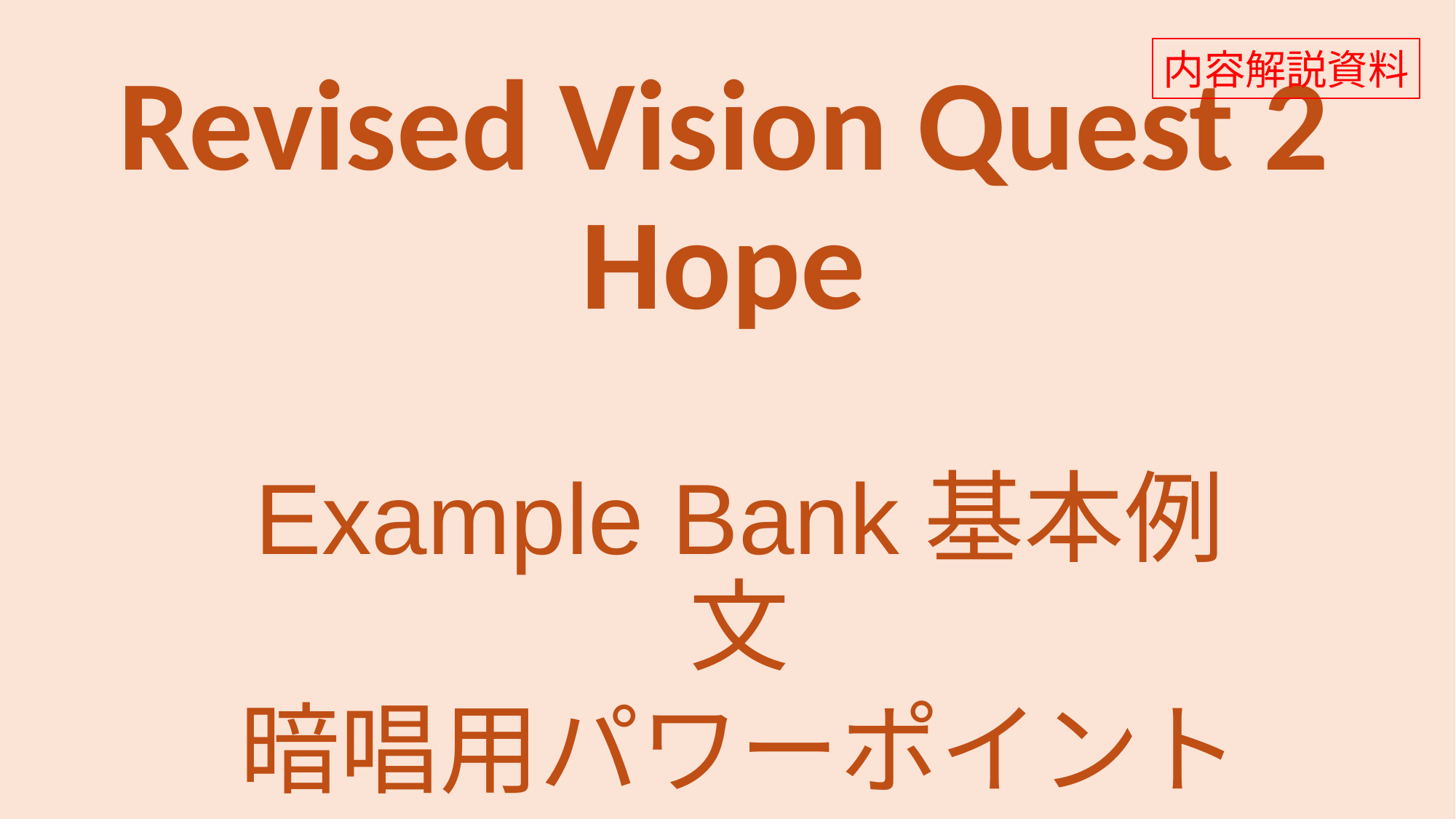

内容解説資料
# Revised Vision Quest 2 Hope
Example Bank基本例文
暗唱用パワーポイント